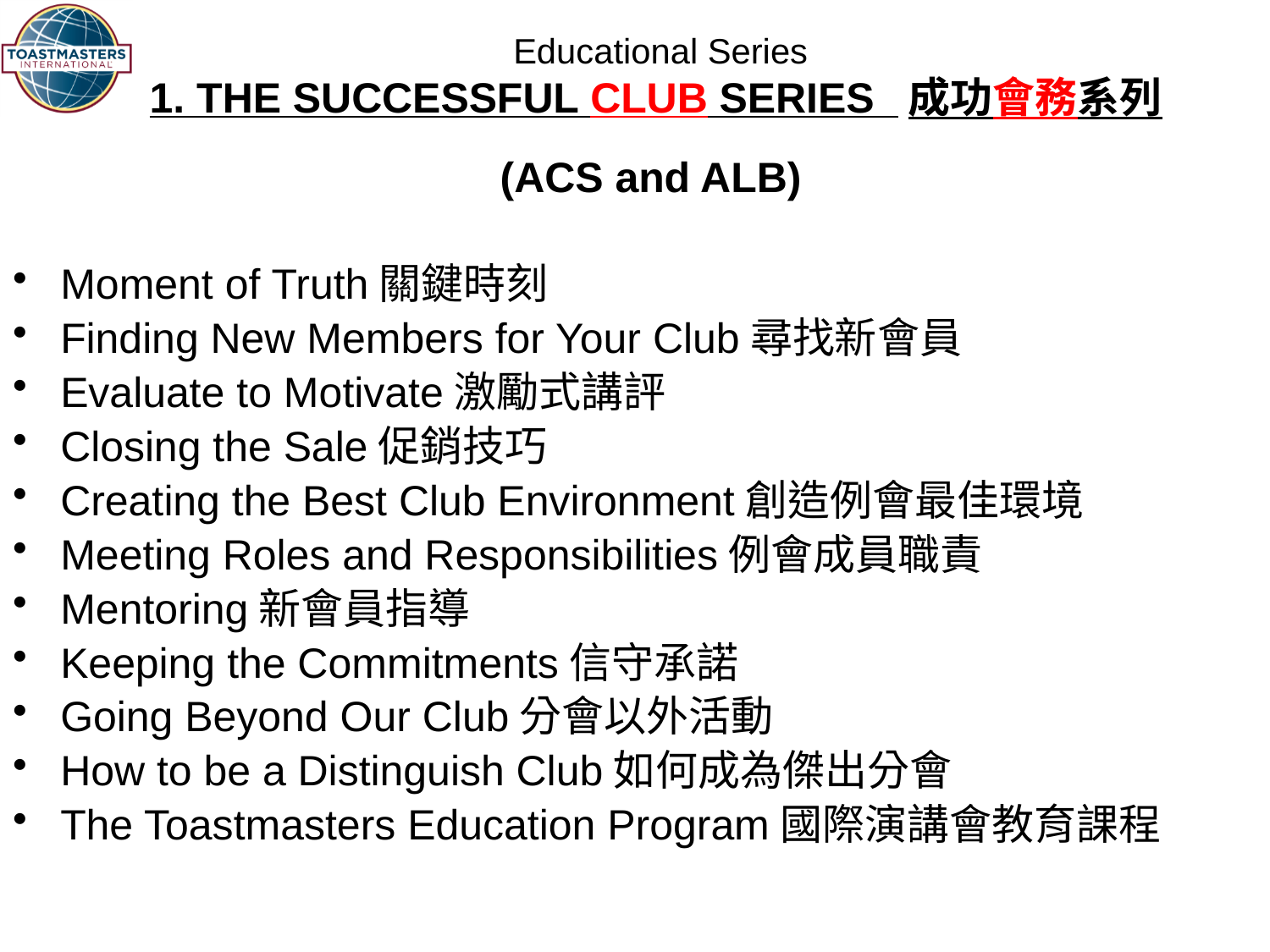

# Educational Series 1. THE SUCCESSFUL CLUB SERIES  成功會務系列 (ACS and ALB)
Moment of Truth關鍵時刻
Finding New Members for Your Club尋找新會員
Evaluate to Motivate激勵式講評
Closing the Sale促銷技巧
Creating the Best Club Environment創造例會最佳環境
Meeting Roles and Responsibilities例會成員職責
Mentoring新會員指導
Keeping the Commitments信守承諾
Going Beyond Our Club分會以外活動
How to be a Distinguish Club如何成為傑出分會
The Toastmasters Education Program國際演講會教育課程